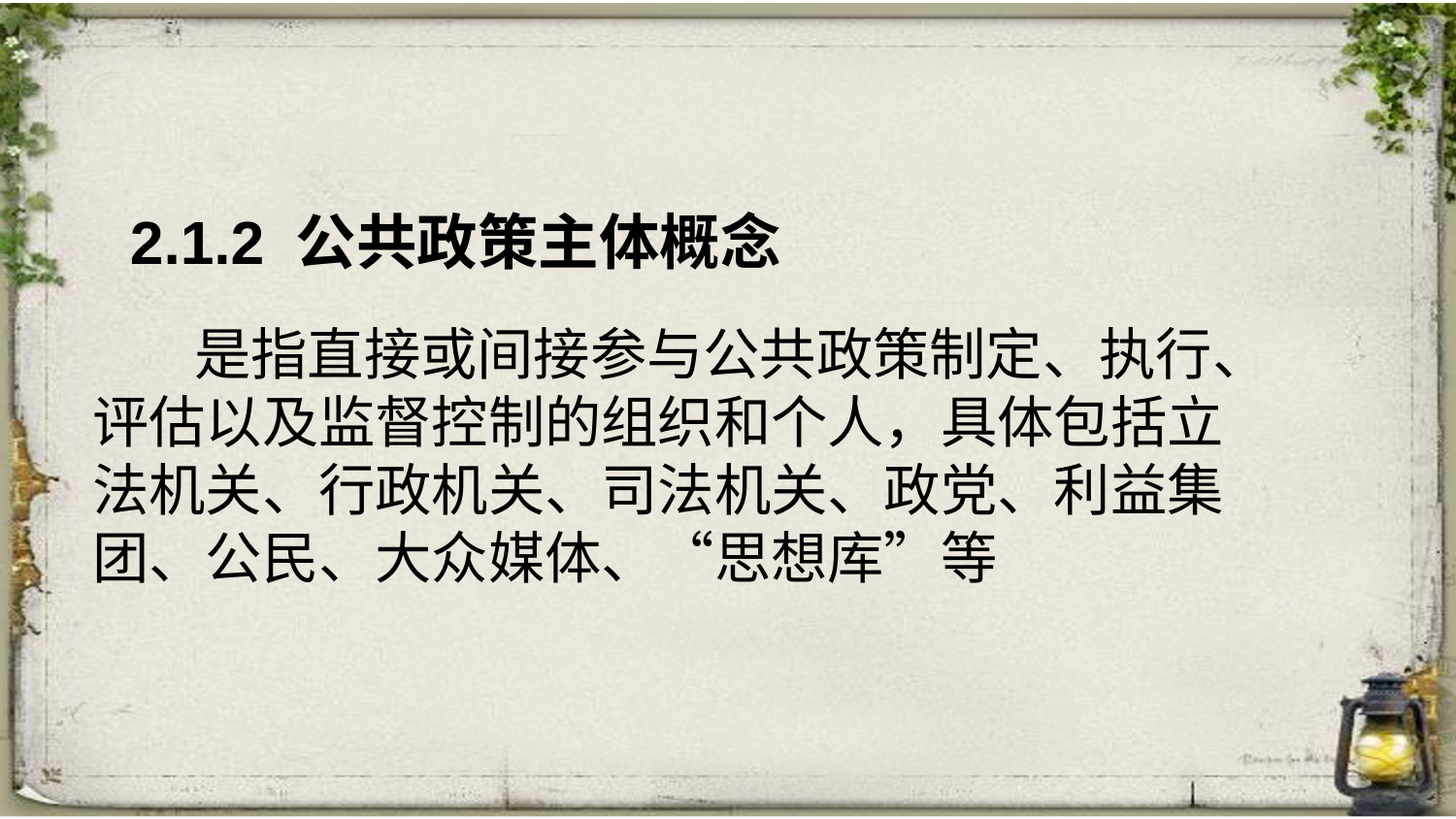

2.1.2 公共政策主体概念
       是指直接或间接参与公共政策制定、执行、评估以及监督控制的组织和个人，具体包括立法机关、行政机关、司法机关、政党、利益集团、公民、大众媒体、“思想库”等